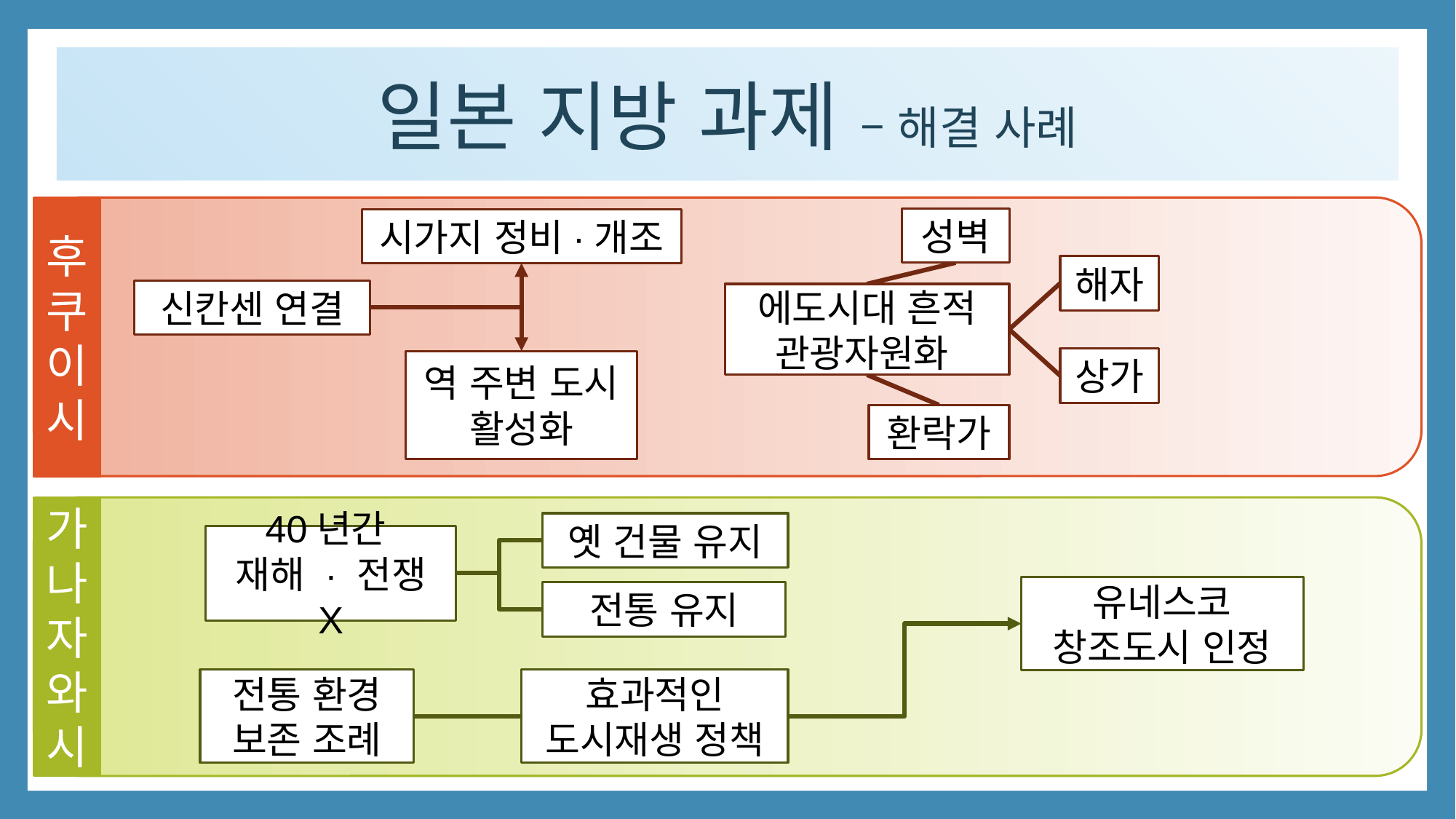

일본 지방 과제 – 해결 사례

후쿠이시
성벽
시가지 정비·개조
해자
신칸센 연결
에도시대 흔적 관광자원화
상가
역 주변 도시 활성화
환락가

가나자와시
옛 건물 유지
40년간
재해 · 전쟁 X
유네스코 창조도시 인정
전통 유지
전통 환경 보존 조례
효과적인
도시재생 정책